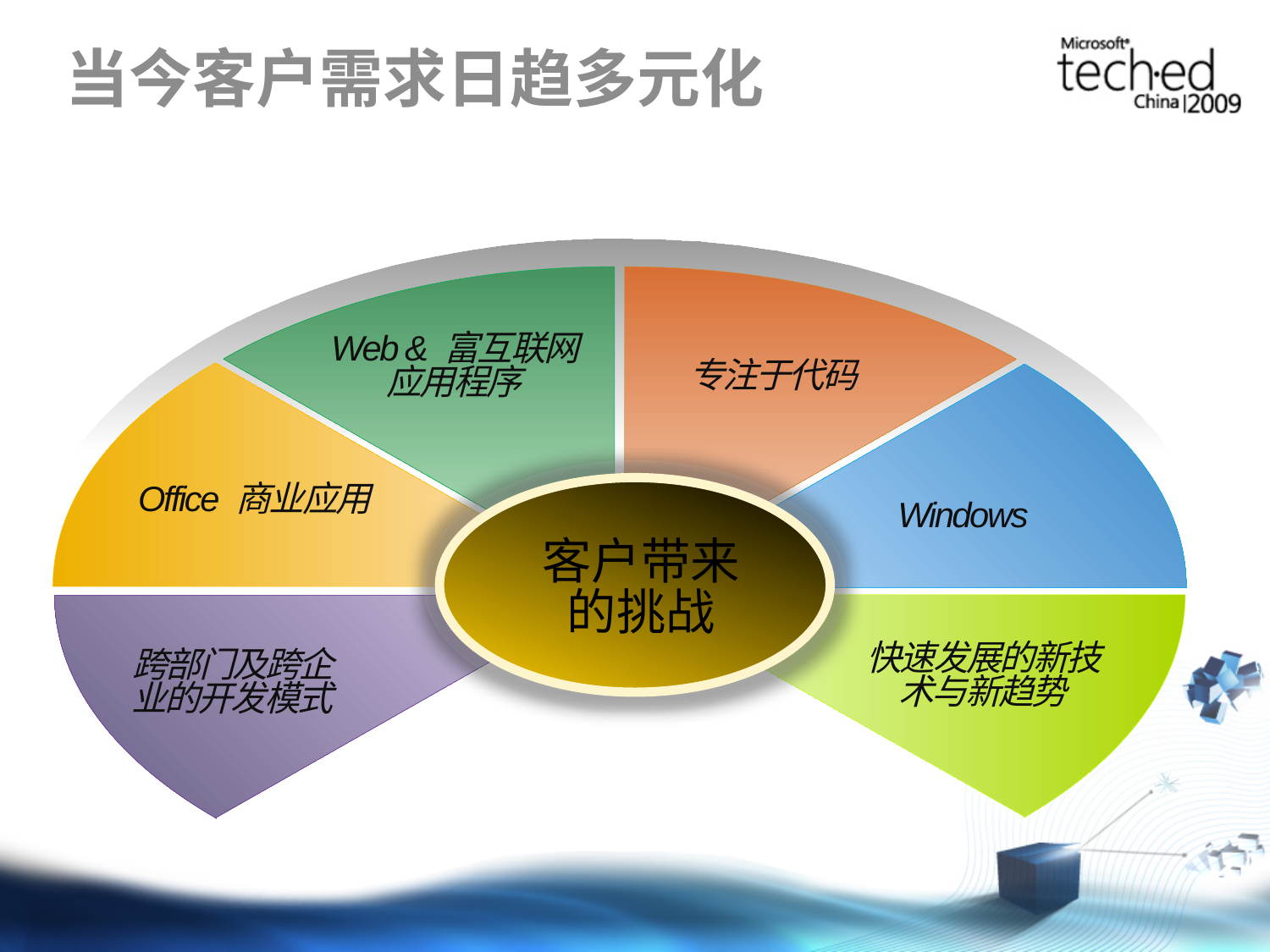

# 当今客户需求日趋多元化

Web & 富互联网应用程序
专注于代码

Office 商业应用

客户带来
的挑战
Windows

跨部门及跨企业的开发模式
快速发展的新技术与新趋势